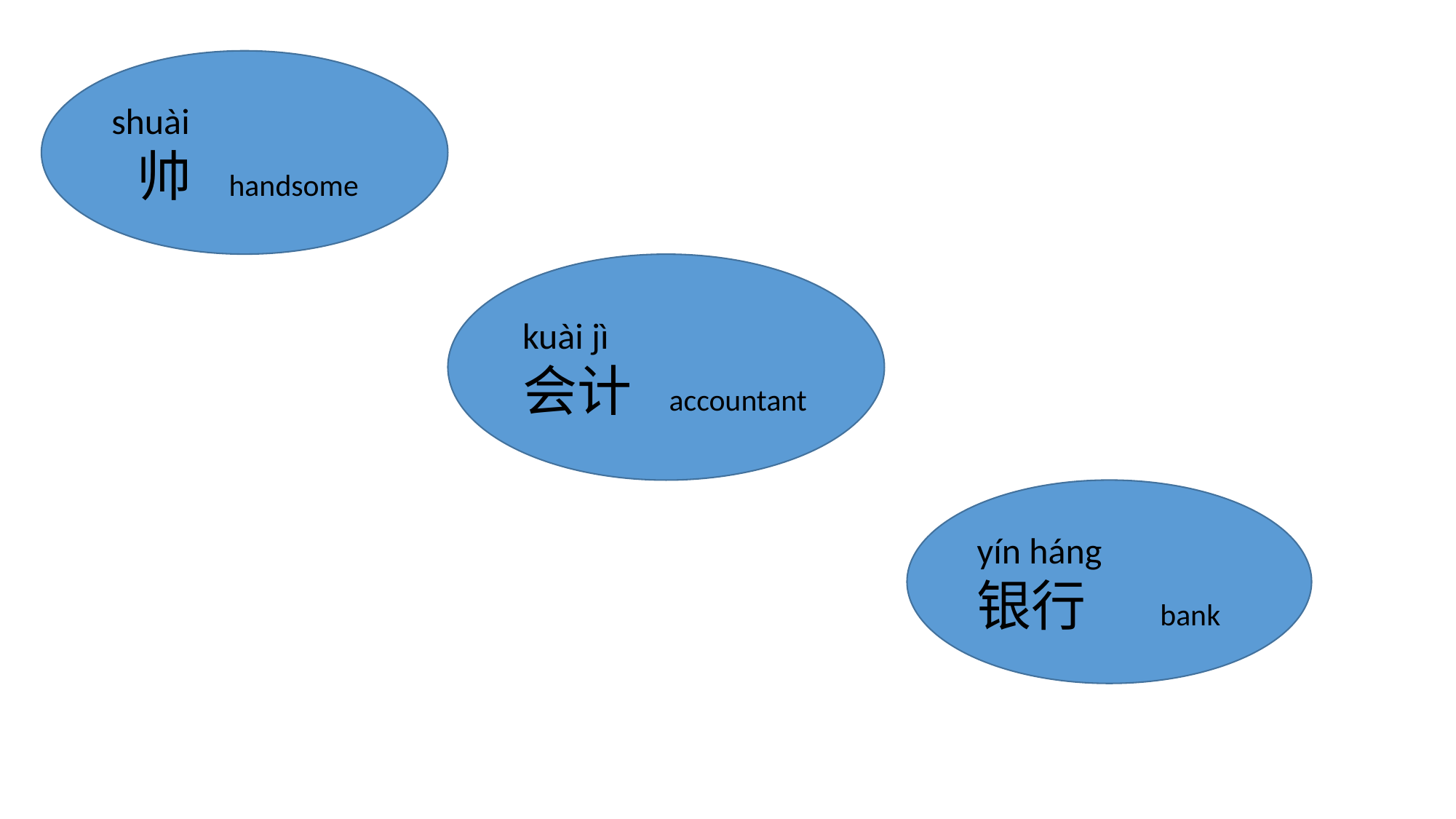

shuài
 帅  handsome
kuài jì
会计  accountant
yín háng
银行     bank